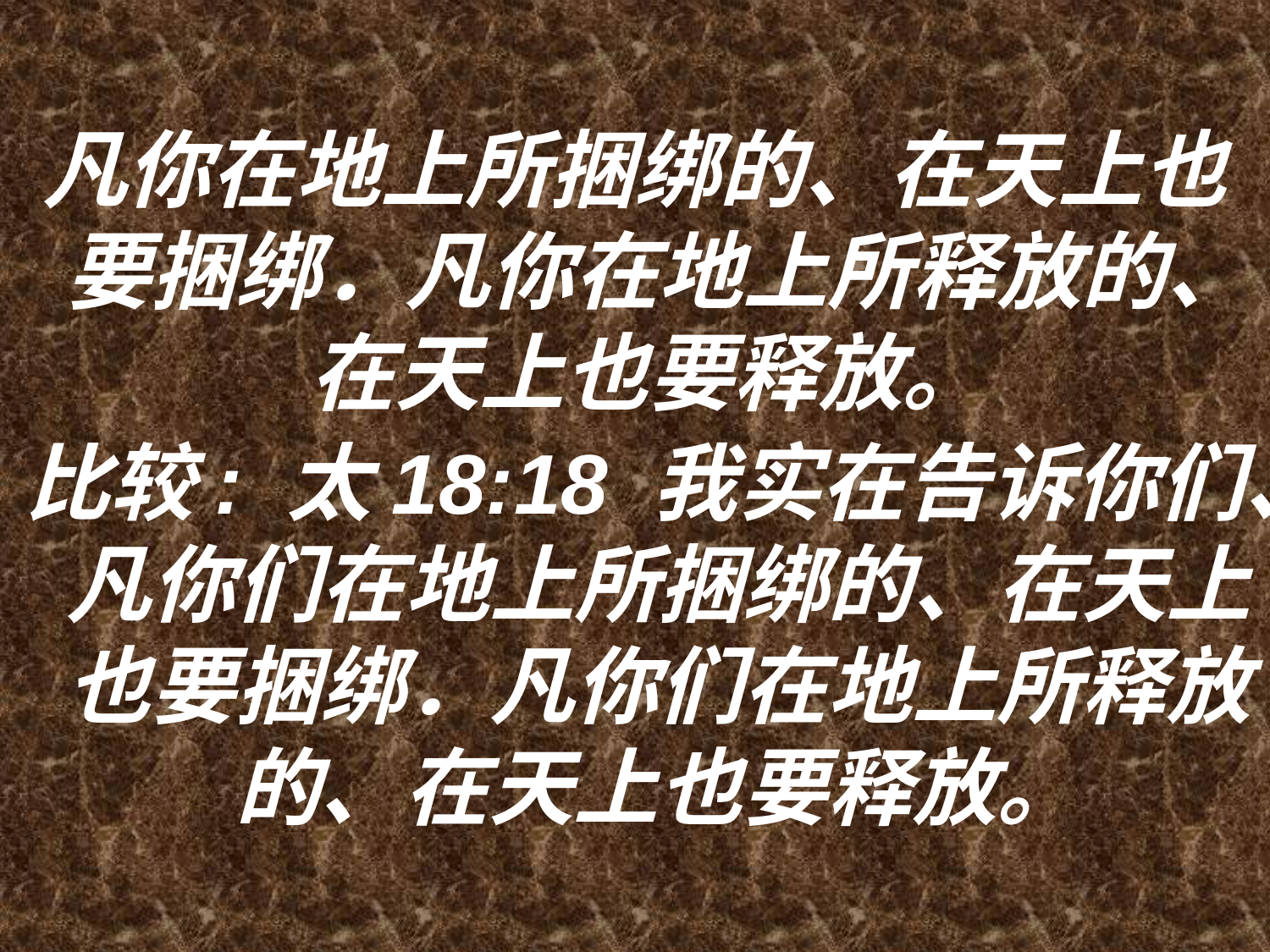

凡你在地上所捆绑的、在天上也要捆绑．凡你在地上所释放的、在天上也要释放。
比较: 太18:18 我实在告诉你们、凡你们在地上所捆绑的、在天上也要捆绑．凡你们在地上所释放的、在天上也要释放。